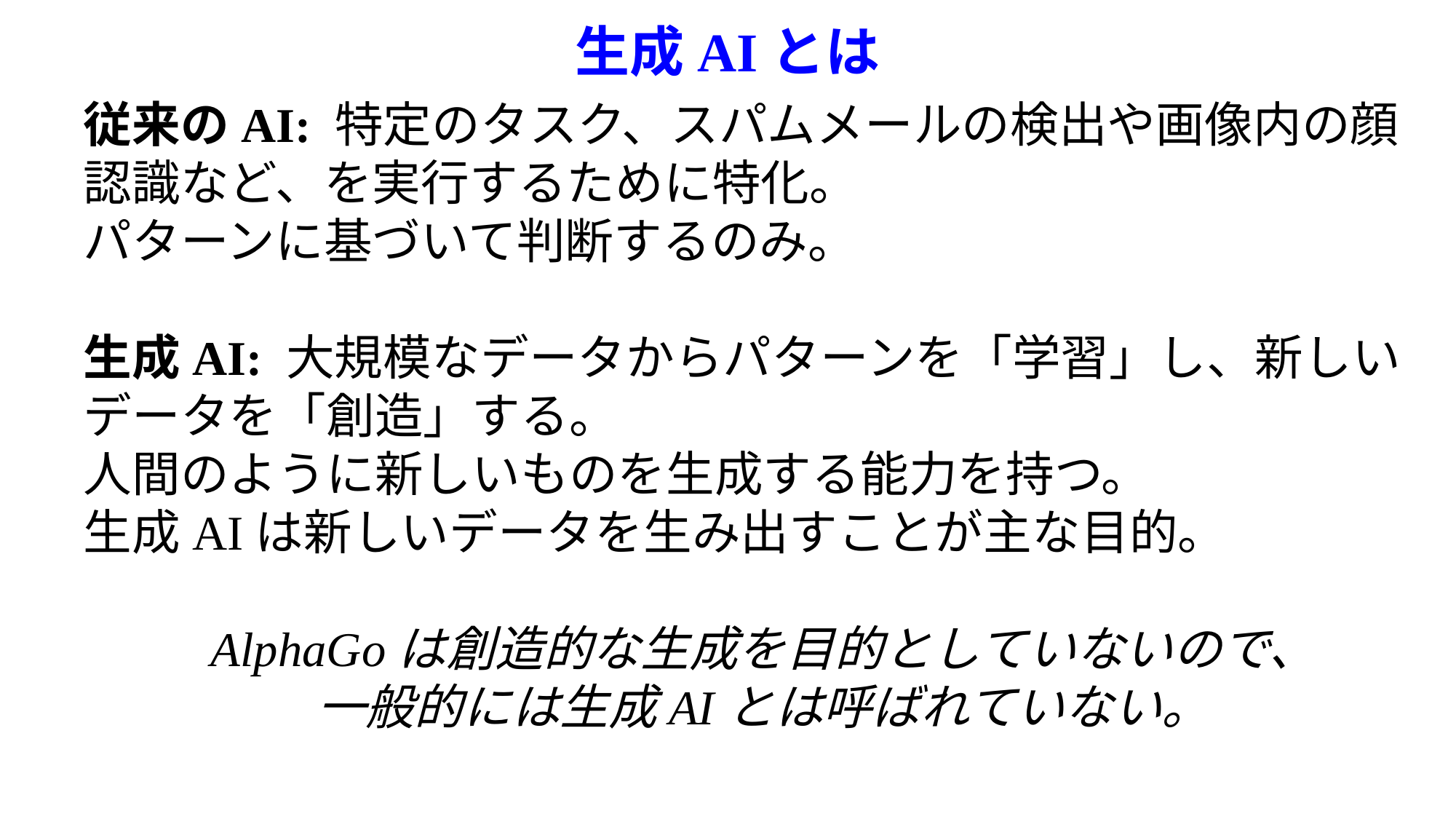

# 生成AIとは
従来のAI: 特定のタスク、スパムメールの検出や画像内の顔認識など、を実行するために特化。
パターンに基づいて判断するのみ。

生成AI: 大規模なデータからパターンを「学習」し、新しいデータを「創造」する。
人間のように新しいものを生成する能力を持つ。
生成AIは新しいデータを生み出すことが主な目的。

AlphaGoは創造的な生成を目的としていないので、
一般的には生成AIとは呼ばれていない。